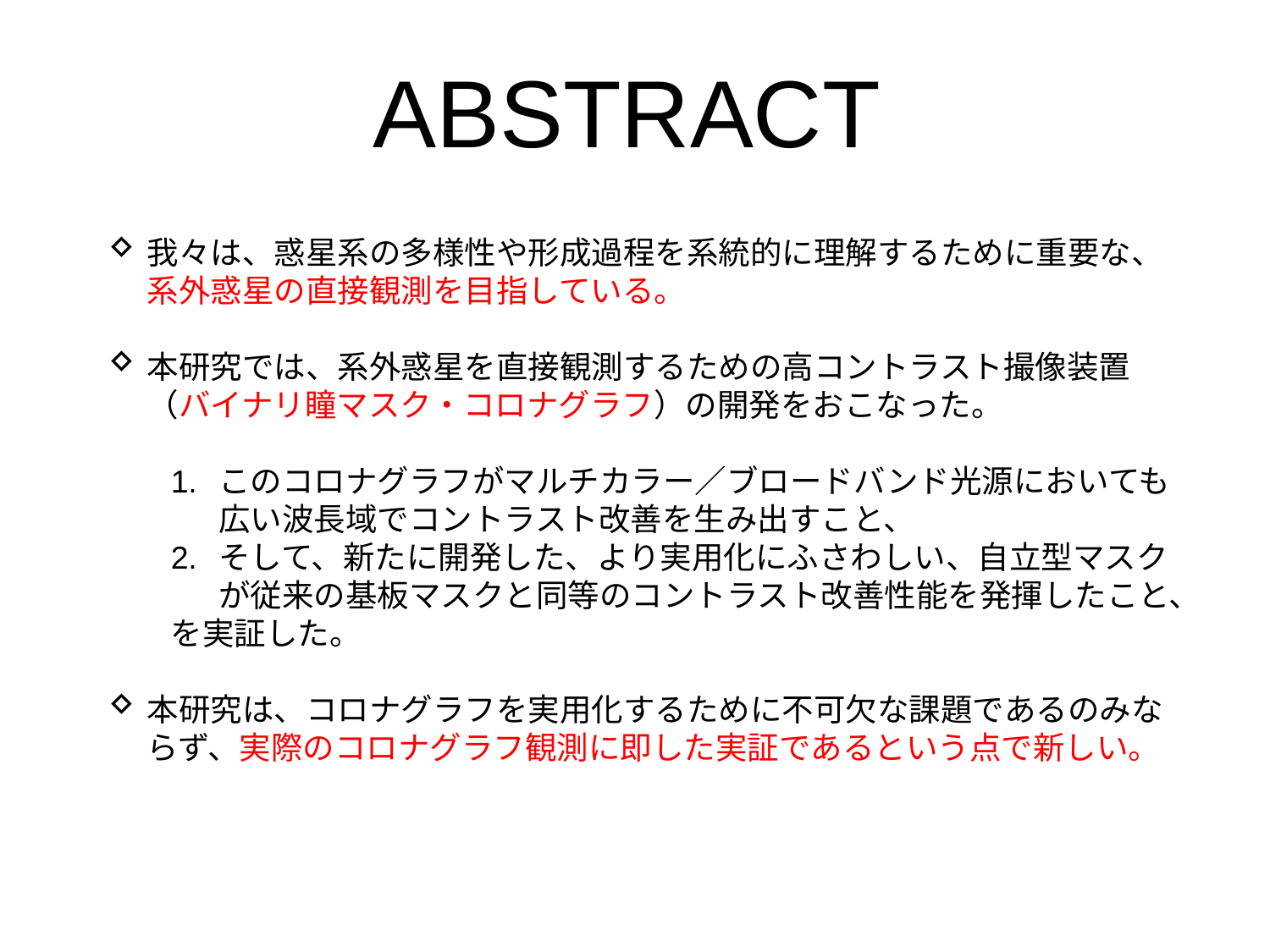

ABSTRACT
我々は、惑星系の多様性や形成過程を系統的に理解するために重要な、系外惑星の直接観測を目指している。

本研究では、系外惑星を直接観測するための高コントラスト撮像装置（バイナリ瞳マスク・コロナグラフ）の開発をおこなった。

このコロナグラフがマルチカラー／ブロードバンド光源においても広い波長域でコントラスト改善を生み出すこと、
そして、新たに開発した、より実用化にふさわしい、自立型マスクが従来の基板マスクと同等のコントラスト改善性能を発揮したこと、
を実証した。

本研究は、コロナグラフを実用化するために不可欠な課題であるのみならず、実際のコロナグラフ観測に即した実証であるという点で新しい。